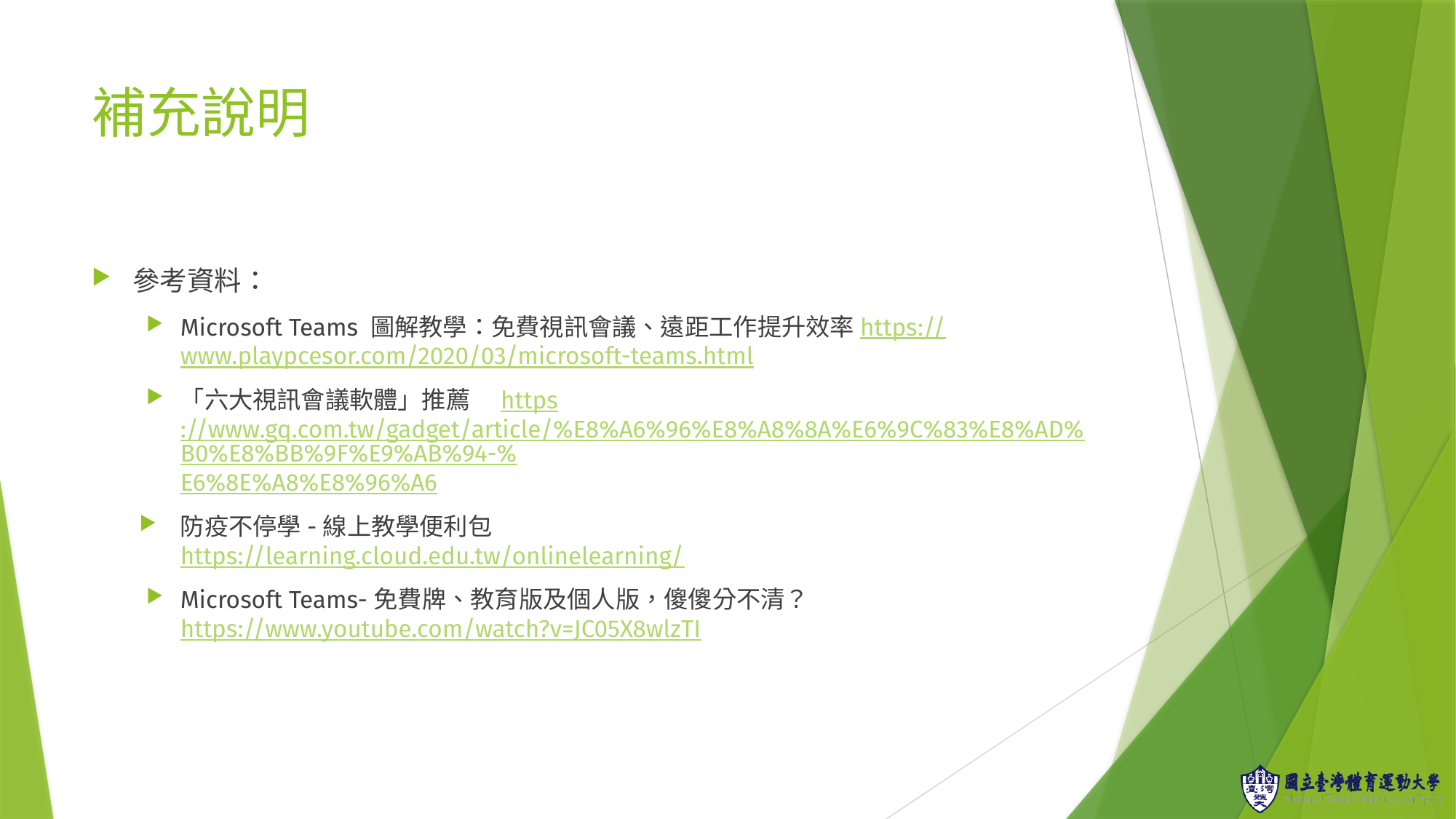

# 補充說明
參考資料：
Microsoft Teams 圖解教學：免費視訊會議、遠距工作提升效率https://www.playpcesor.com/2020/03/microsoft-teams.html
「六大視訊會議軟體」推薦　https://www.gq.com.tw/gadget/article/%E8%A6%96%E8%A8%8A%E6%9C%83%E8%AD%B0%E8%BB%9F%E9%AB%94-%E6%8E%A8%E8%96%A6
防疫不停學-線上教學便利包
https://learning.cloud.edu.tw/onlinelearning/
Microsoft Teams-免費牌、教育版及個人版，傻傻分不清？
https://www.youtube.com/watch?v=JC05X8wlzTI